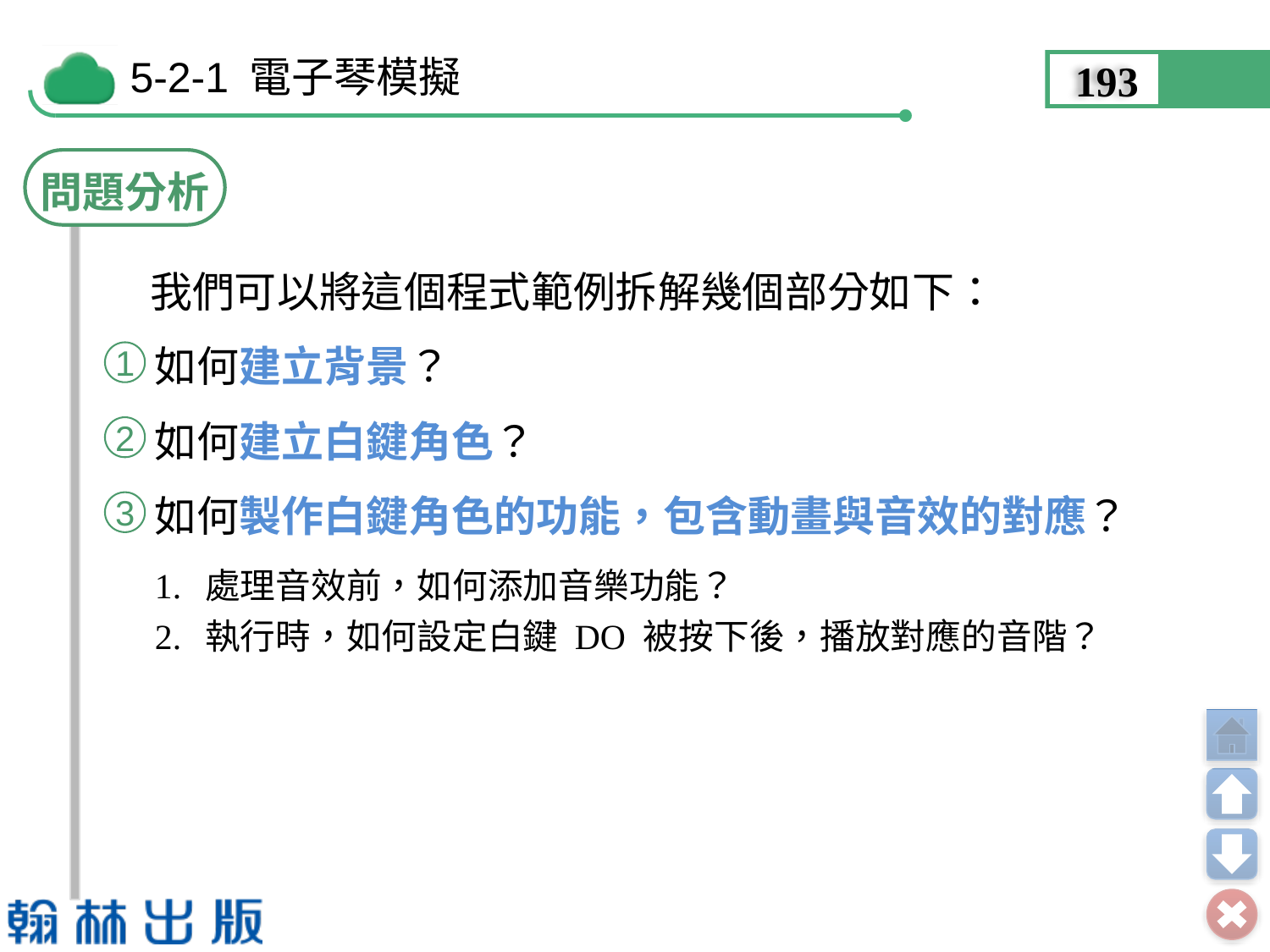

193
問題分析

我們可以將這個程式範例拆解幾個部分如下：
如何建立背景？
1
如何建立白鍵角色？
2
如何製作白鍵角色的功能，包含動畫與音效的對應？
3
1.	處理音效前，如何添加音樂功能？
2.	執行時，如何設定白鍵 DO 被按下後，播放對應的音階？